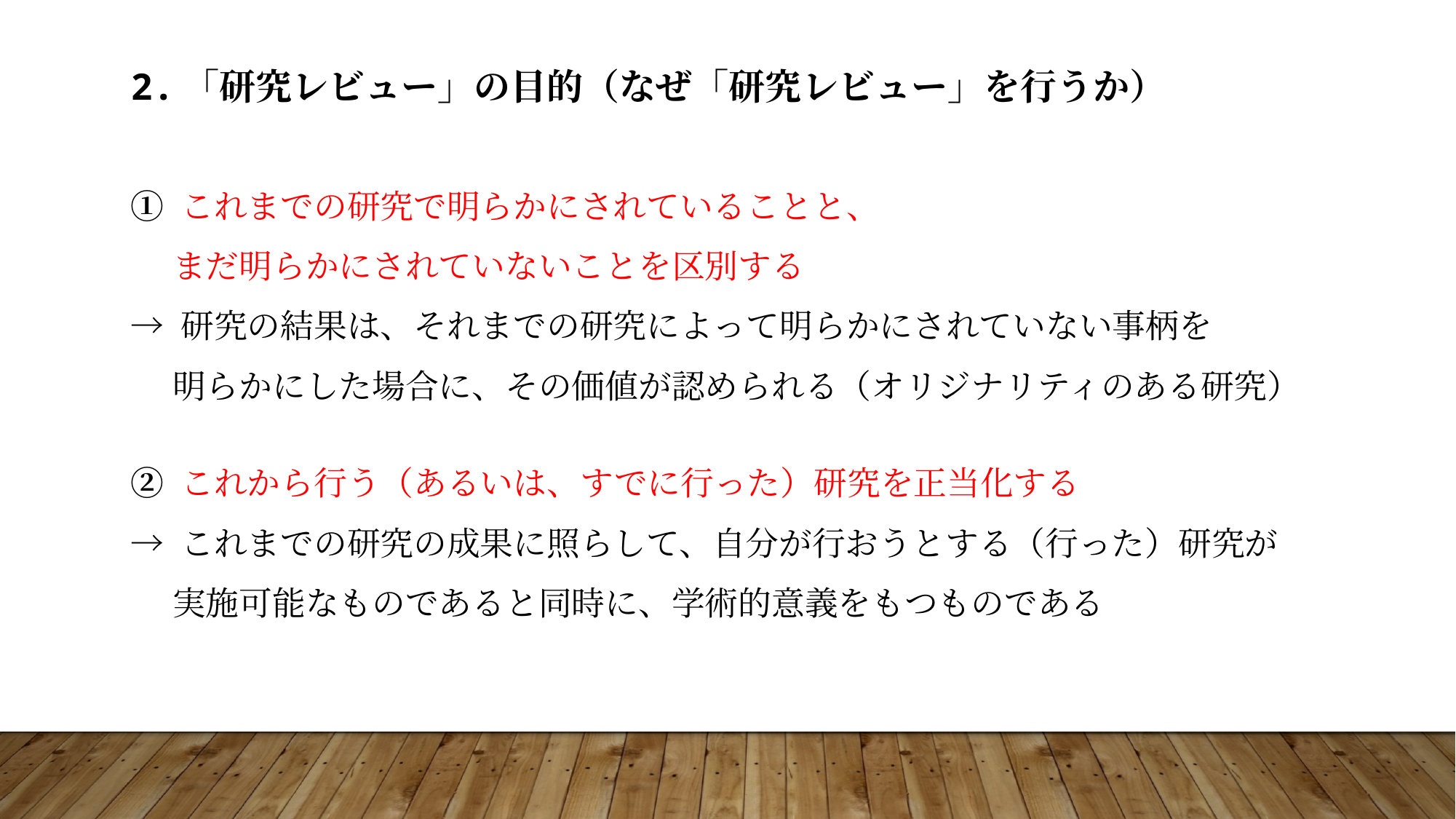

2.「研究レビュー」の目的（なぜ「研究レビュー」を行うか）
① これまでの研究で明らかにされていることと、
　 まだ明らかにされていないことを区別する
→ 研究の結果は、それまでの研究によって明らかにされていない事柄を
　 明らかにした場合に、その価値が認められる（オリジナリティのある研究）

② これから行う（あるいは、すでに行った）研究を正当化する
→ これまでの研究の成果に照らして、自分が行おうとする（行った）研究が
　 実施可能なものであると同時に、学術的意義をもつものである